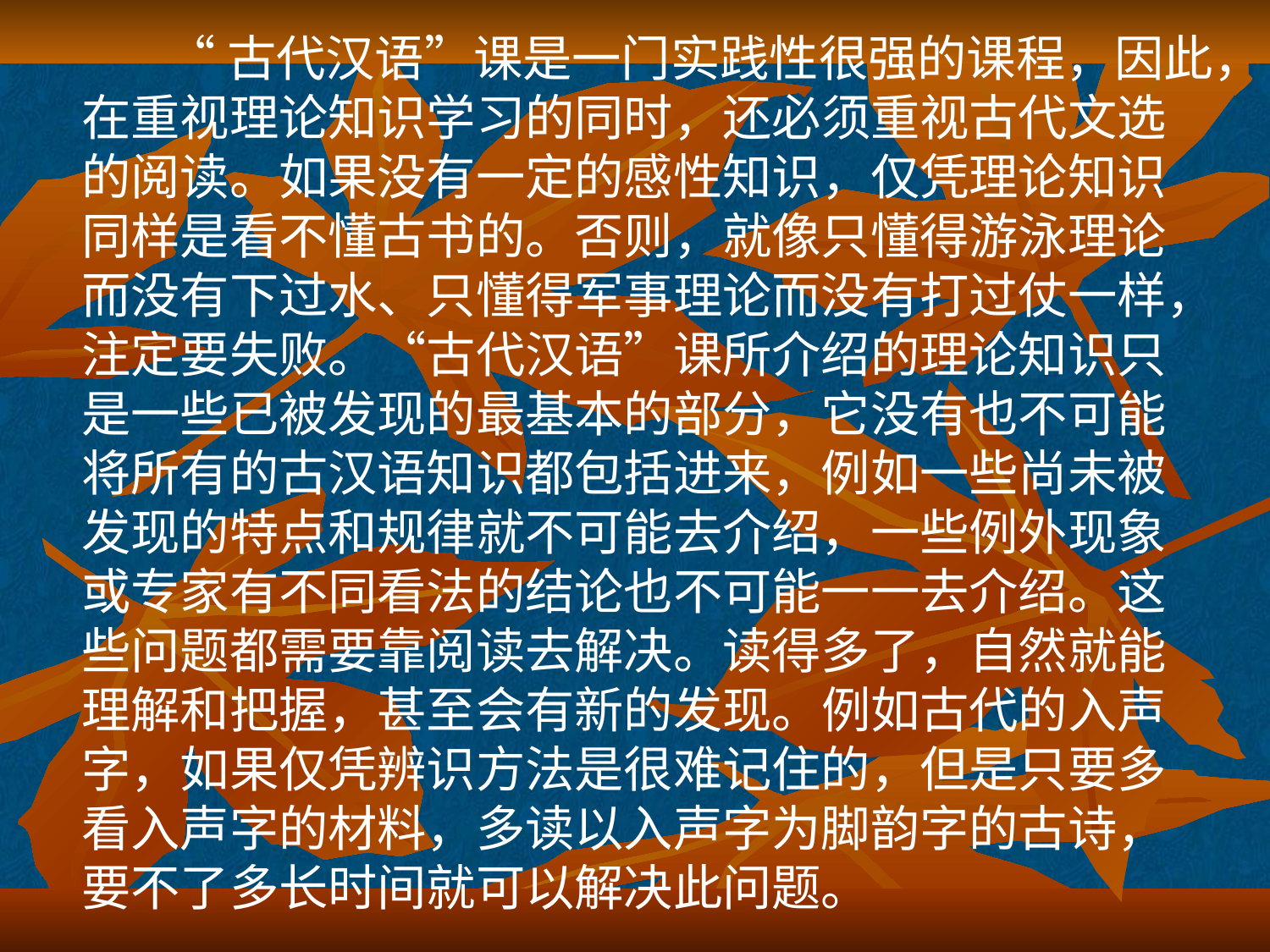

“古代汉语”课是一门实践性很强的课程，因此，在重视理论知识学习的同时，还必须重视古代文选的阅读。如果没有一定的感性知识，仅凭理论知识同样是看不懂古书的。否则，就像只懂得游泳理论而没有下过水、只懂得军事理论而没有打过仗一样，注定要失败。“古代汉语”课所介绍的理论知识只是一些已被发现的最基本的部分，它没有也不可能将所有的古汉语知识都包括进来，例如一些尚未被发现的特点和规律就不可能去介绍，一些例外现象或专家有不同看法的结论也不可能一一去介绍。这些问题都需要靠阅读去解决。读得多了，自然就能理解和把握，甚至会有新的发现。例如古代的入声字，如果仅凭辨识方法是很难记住的，但是只要多看入声字的材料，多读以入声字为脚韵字的古诗，要不了多长时间就可以解决此问题。